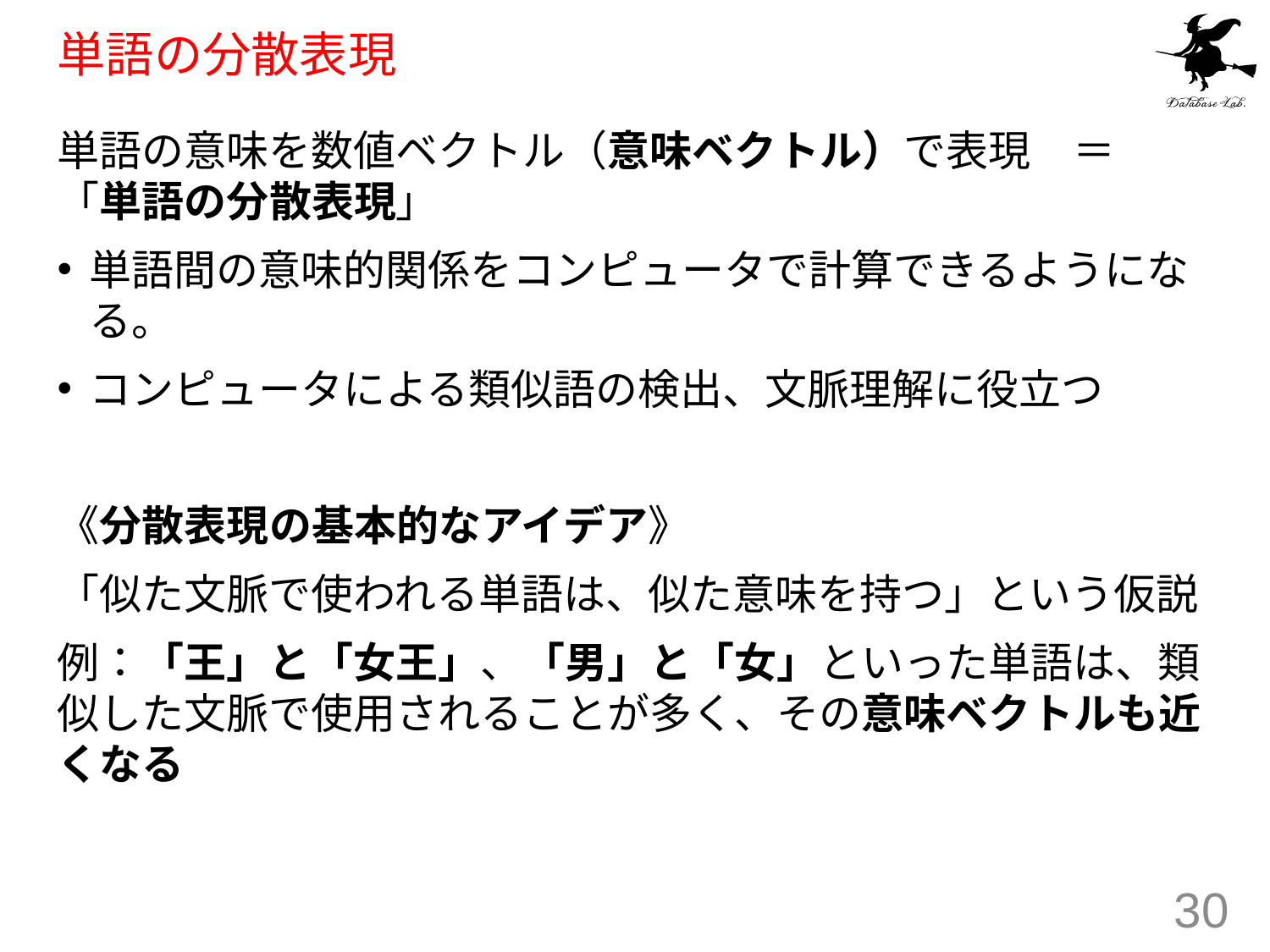

# 単語の分散表現
単語の意味を数値ベクトル（意味ベクトル）で表現　＝　「単語の分散表現」
単語間の意味的関係をコンピュータで計算できるようになる。
コンピュータによる類似語の検出、文脈理解に役立つ

《分散表現の基本的なアイデア》
「似た文脈で使われる単語は、似た意味を持つ」という仮説
例：「王」と「女王」、「男」と「女」といった単語は、類似した文脈で使用されることが多く、その意味ベクトルも近くなる

30